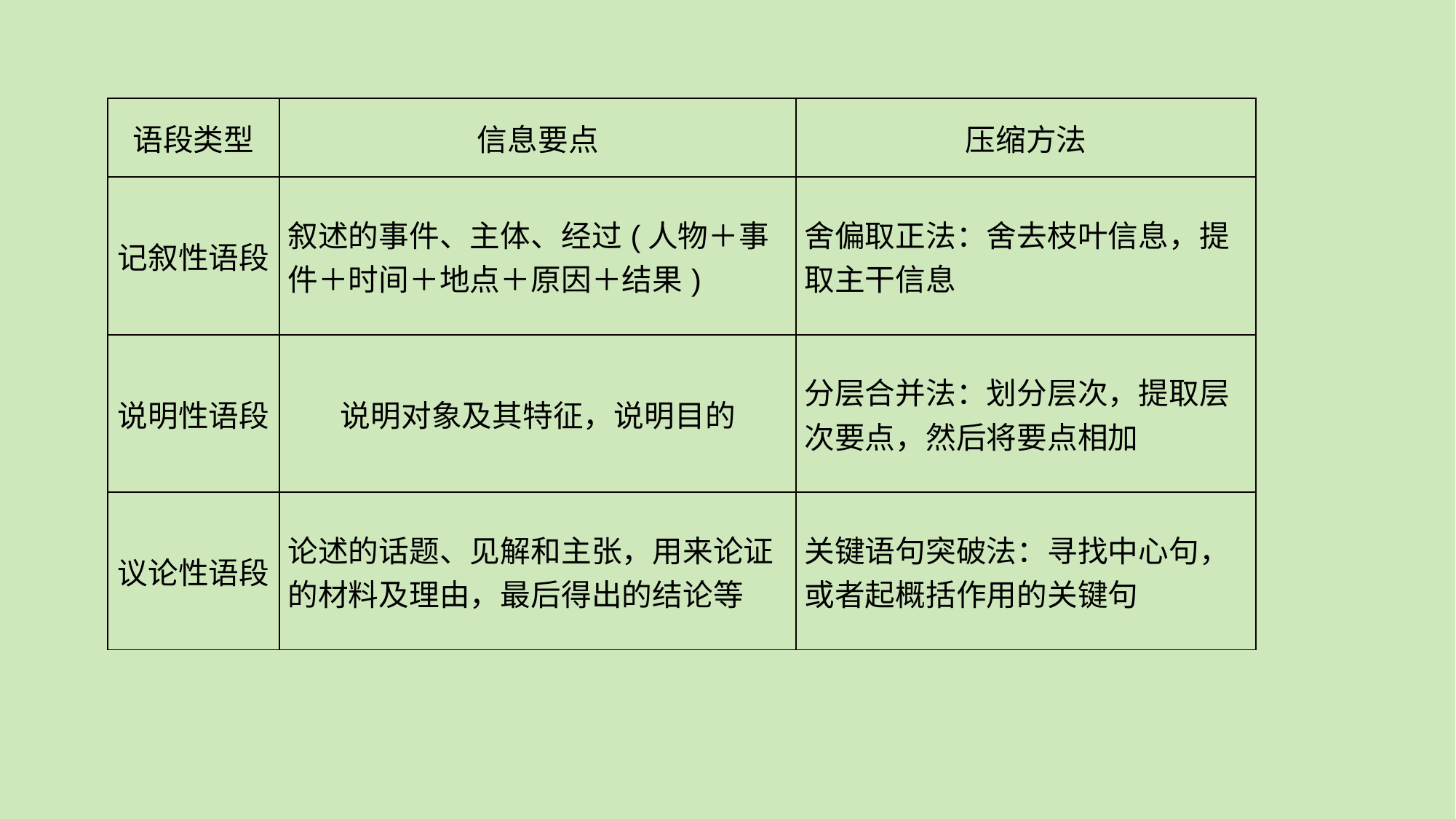

| 语段类型 | 信息要点 | 压缩方法 |
| --- | --- | --- |
| 记叙性语段 | 叙述的事件、主体、经过(人物＋事件＋时间＋地点＋原因＋结果) | 舍偏取正法：舍去枝叶信息，提取主干信息 |
| 说明性语段 | 说明对象及其特征，说明目的 | 分层合并法：划分层次，提取层次要点，然后将要点相加 |
| 议论性语段 | 论述的话题、见解和主张，用来论证的材料及理由，最后得出的结论等 | 关键语句突破法：寻找中心句，或者起概括作用的关键句 |